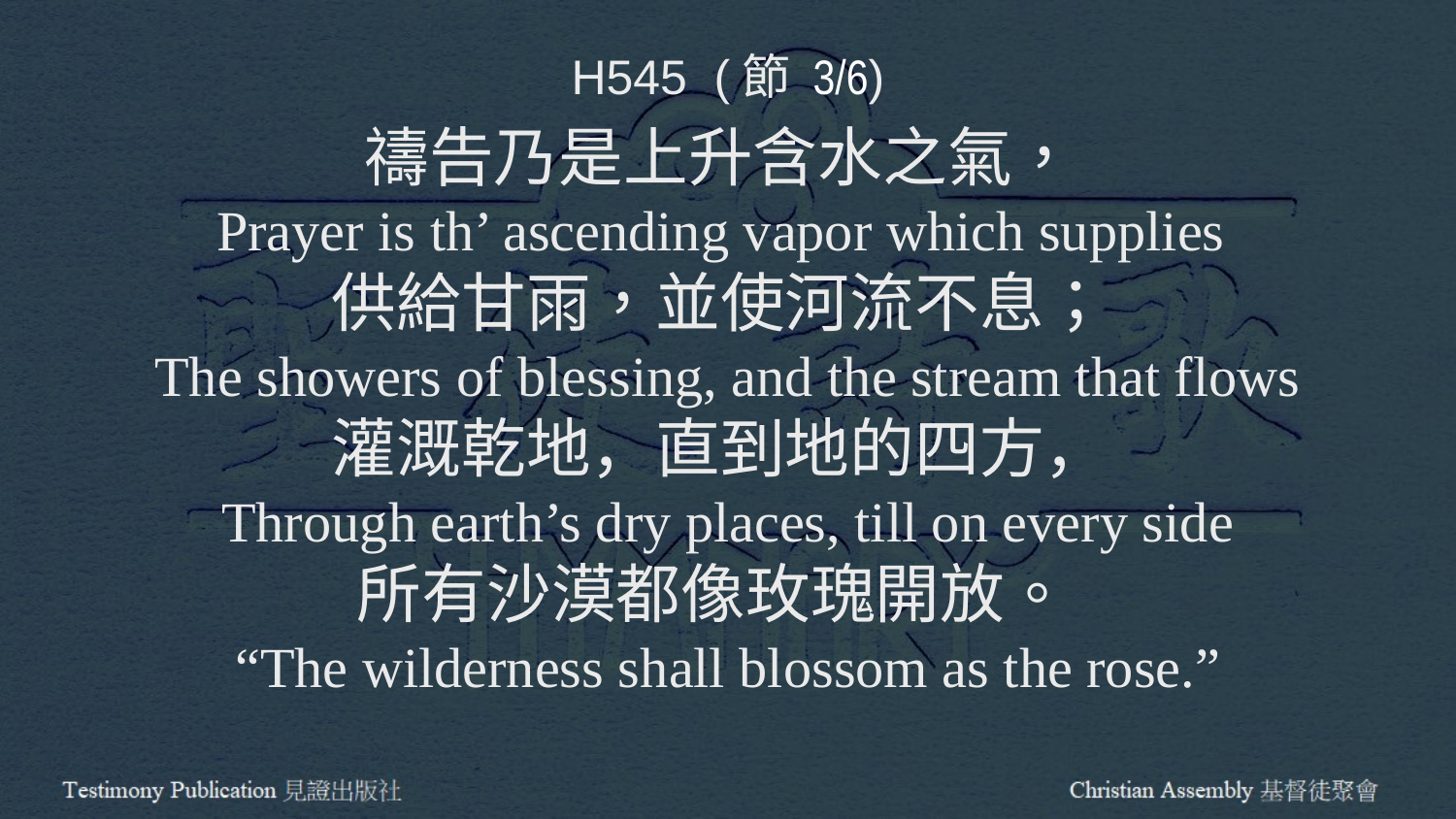

H545  (節 3/6)
禱告乃是上升含水之氣，
Prayer is th’ ascending vapor which supplies
供給甘雨，並使河流不息；
The showers of blessing, and the stream that flows
灌溉乾地，直到地的四方，
Through earth’s dry places, till on every side
所有沙漠都像玫瑰開放。
“The wilderness shall blossom as the rose.”